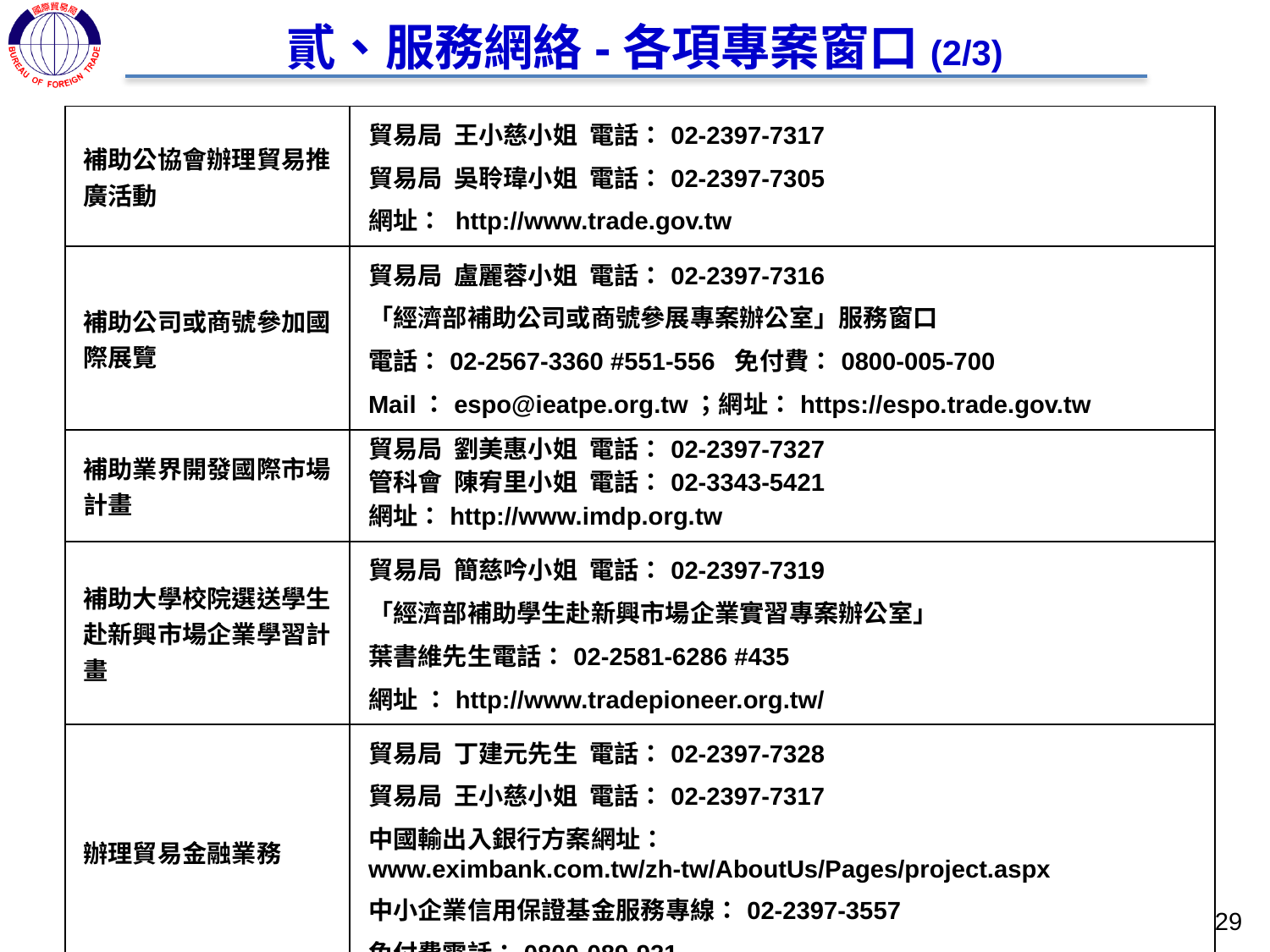

貳、服務網絡-各項專案窗口(2/3)
| 補助公協會辦理貿易推廣活動 | 貿易局 王小慈小姐 電話：02-2397-7317　 貿易局 吳聆瑋小姐 電話：02-2397-7305 　 網址： http://www.trade.gov.tw |
| --- | --- |
| 補助公司或商號參加國際展覽 | 貿易局 盧麗蓉小姐 電話：02-2397-7316 「經濟部補助公司或商號參展專案辦公室」服務窗口 電話：02-2567-3360 #551-556 免付費：0800-005-700 Mail：espo@ieatpe.org.tw；網址：https://espo.trade.gov.tw |
| 補助業界開發國際市場計畫 | 貿易局 劉美惠小姐 電話：02-2397-7327 　 管科會 陳宥里小姐 電話：02-3343-5421 網址：http://www.imdp.org.tw |
| 補助大學校院選送學生赴新興市場企業學習計畫 | 貿易局 簡慈吟小姐 電話：02-2397-7319　 「經濟部補助學生赴新興市場企業實習專案辦公室」 葉書維先生電話：02-2581-6286 #435 網址 ：http://www.tradepioneer.org.tw/ |
| 辦理貿易金融業務 | 貿易局 丁建元先生 電話：02-2397-7328 貿易局 王小慈小姐 電話：02-2397-7317 　 中國輸出入銀行方案網址： www.eximbank.com.tw/zh-tw/AboutUs/Pages/project.aspx 中小企業信用保證基金服務專線：02-2397-3557 免付費電話：0800-089-921 |